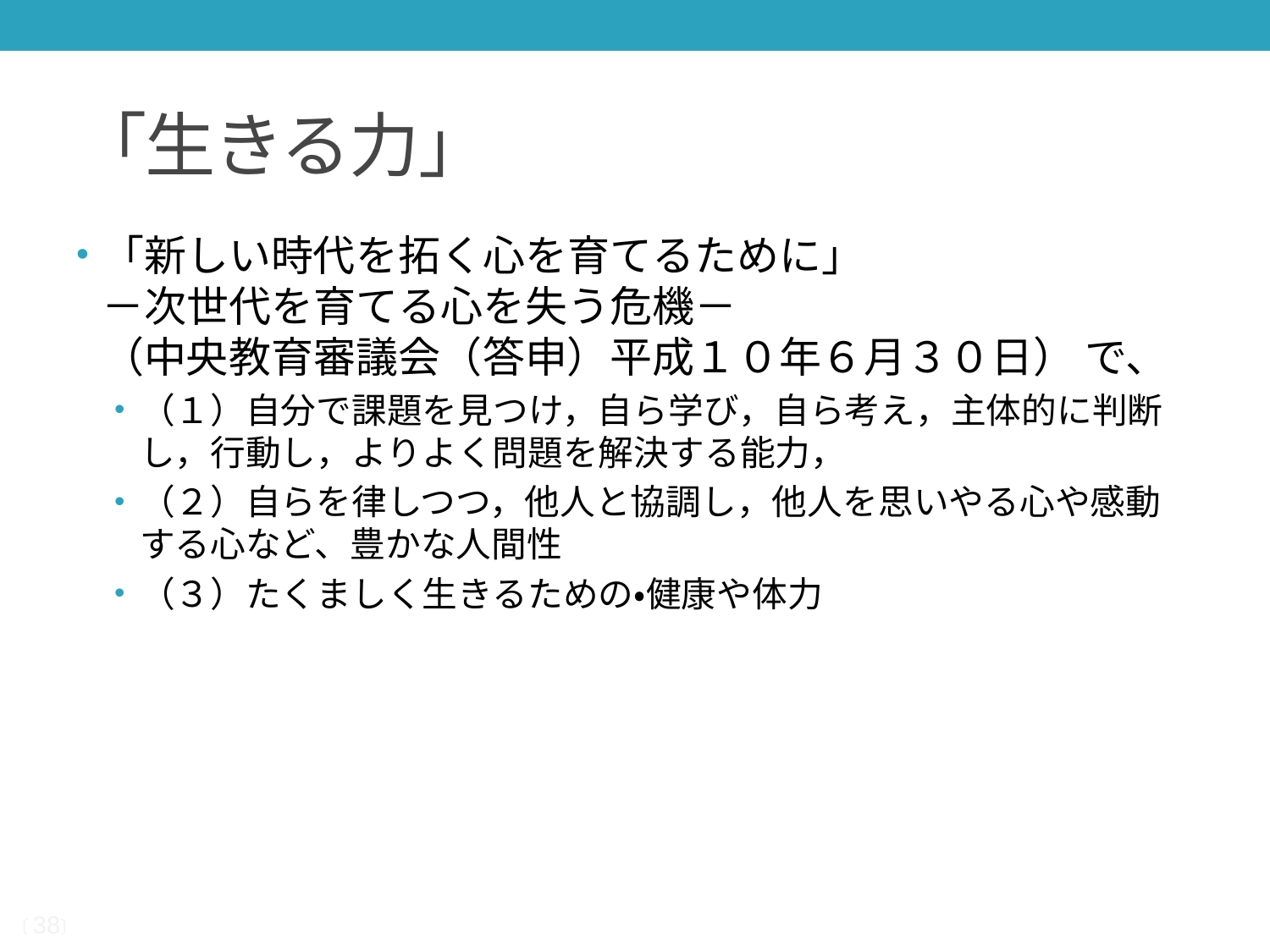

# 「生きる力」
「新しい時代を拓く心を育てるために」
－次世代を育てる心を失う危機－ 
（中央教育審議会（答申）平成１０年６月３０日） で、
（１）自分で課題を見つけ，自ら学び，自ら考え，主体的に判断し，行動し，よりよく問題を解決する能力，
（２）自らを律しつつ，他人と協調し，他人を思いやる心や感動する心など、豊かな人間性
（３）たくましく生きるための・健康や体力